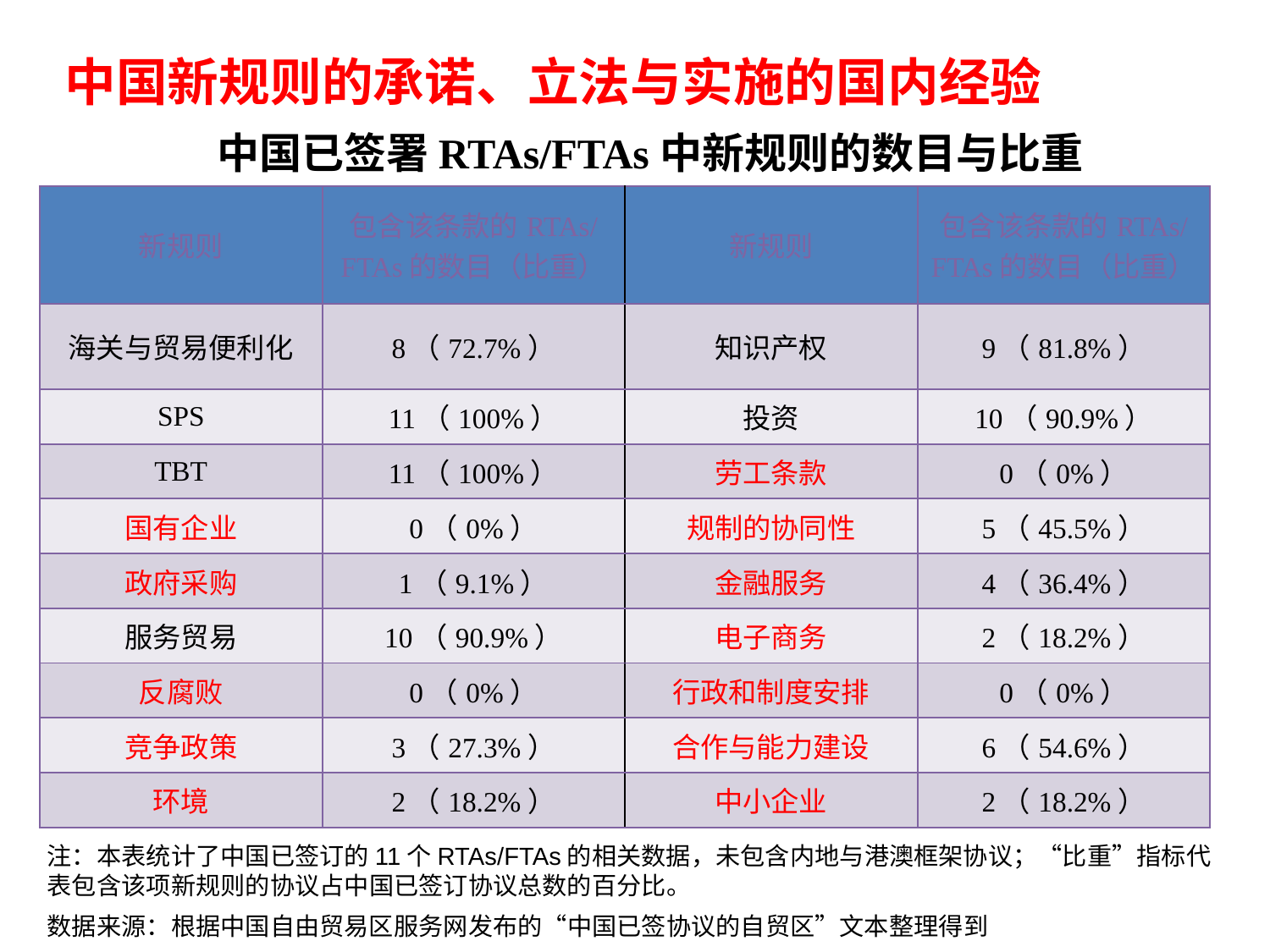

中国新规则的承诺、立法与实施的国内经验
# 中国已签署RTAs/FTAs中新规则的数目与比重
| 新规则 | 包含该条款的RTAs/FTAs的数目（比重） | 新规则 | 包含该条款的RTAs/FTAs的数目（比重） |
| --- | --- | --- | --- |
| 海关与贸易便利化 | 8（72.7%） | 知识产权 | 9（81.8%） |
| SPS | 11（100%） | 投资 | 10（90.9%） |
| TBT | 11（100%） | 劳工条款 | 0（0%） |
| 国有企业 | 0（0%） | 规制的协同性 | 5（45.5%） |
| 政府采购 | 1（9.1%） | 金融服务 | 4（36.4%） |
| 服务贸易 | 10（90.9%） | 电子商务 | 2（18.2%） |
| 反腐败 | 0（0%） | 行政和制度安排 | 0（0%） |
| 竞争政策 | 3（27.3%） | 合作与能力建设 | 6（54.6%） |
| 环境 | 2（18.2%） | 中小企业 | 2（18.2%） |
注：本表统计了中国已签订的11个RTAs/FTAs的相关数据，未包含内地与港澳框架协议；“比重”指标代表包含该项新规则的协议占中国已签订协议总数的百分比。
数据来源：根据中国自由贸易区服务网发布的“中国已签协议的自贸区”文本整理得到